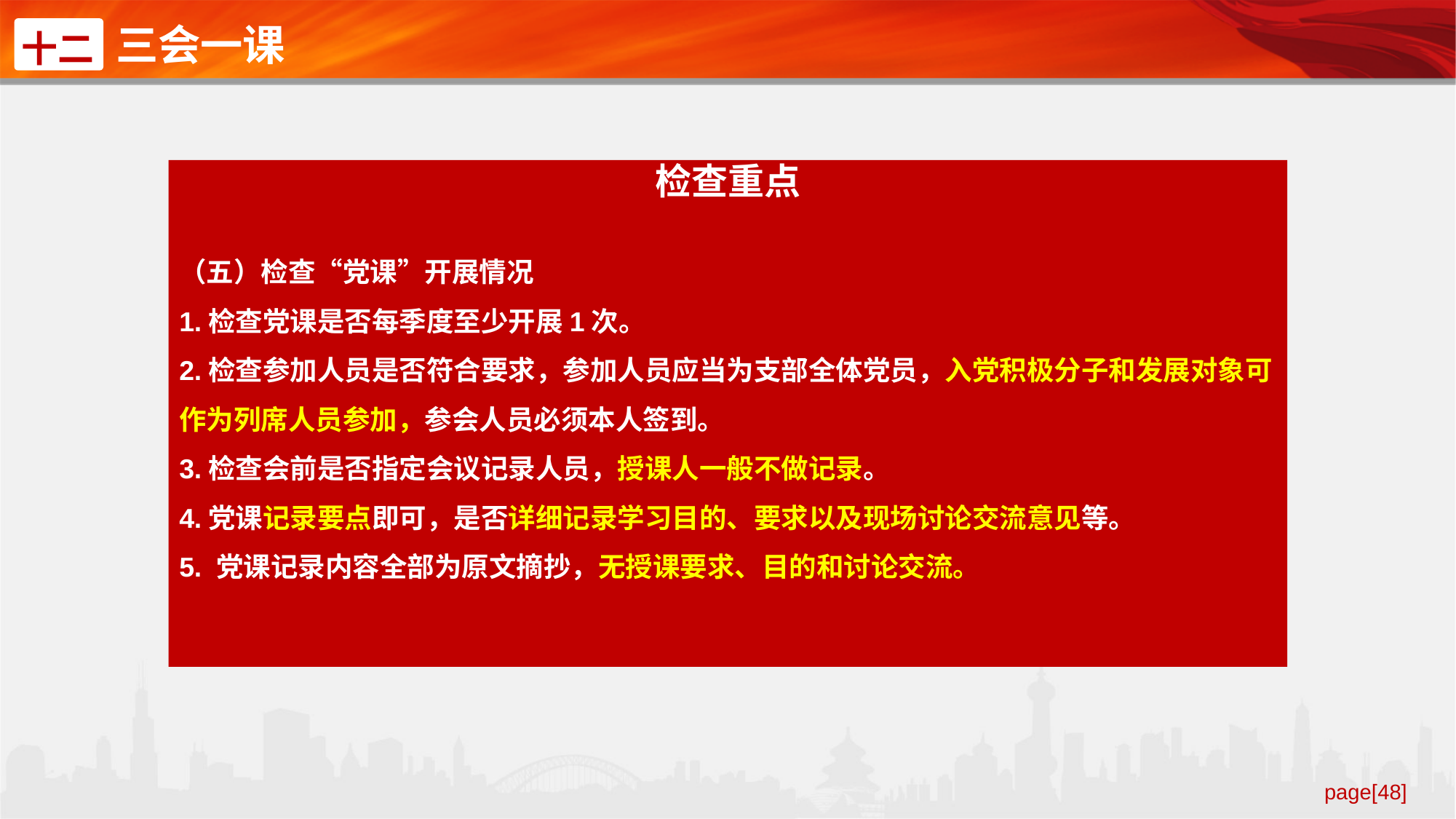

三会一课

十二
检查重点

（五）检查“党课”开展情况
1.检查党课是否每季度至少开展1次。
2.检查参加人员是否符合要求，参加人员应当为支部全体党员，入党积极分子和发展对象可作为列席人员参加，参会人员必须本人签到。
3.检查会前是否指定会议记录人员，授课人一般不做记录。
4.党课记录要点即可，是否详细记录学习目的、要求以及现场讨论交流意见等。
5. 党课记录内容全部为原文摘抄，无授课要求、目的和讨论交流。